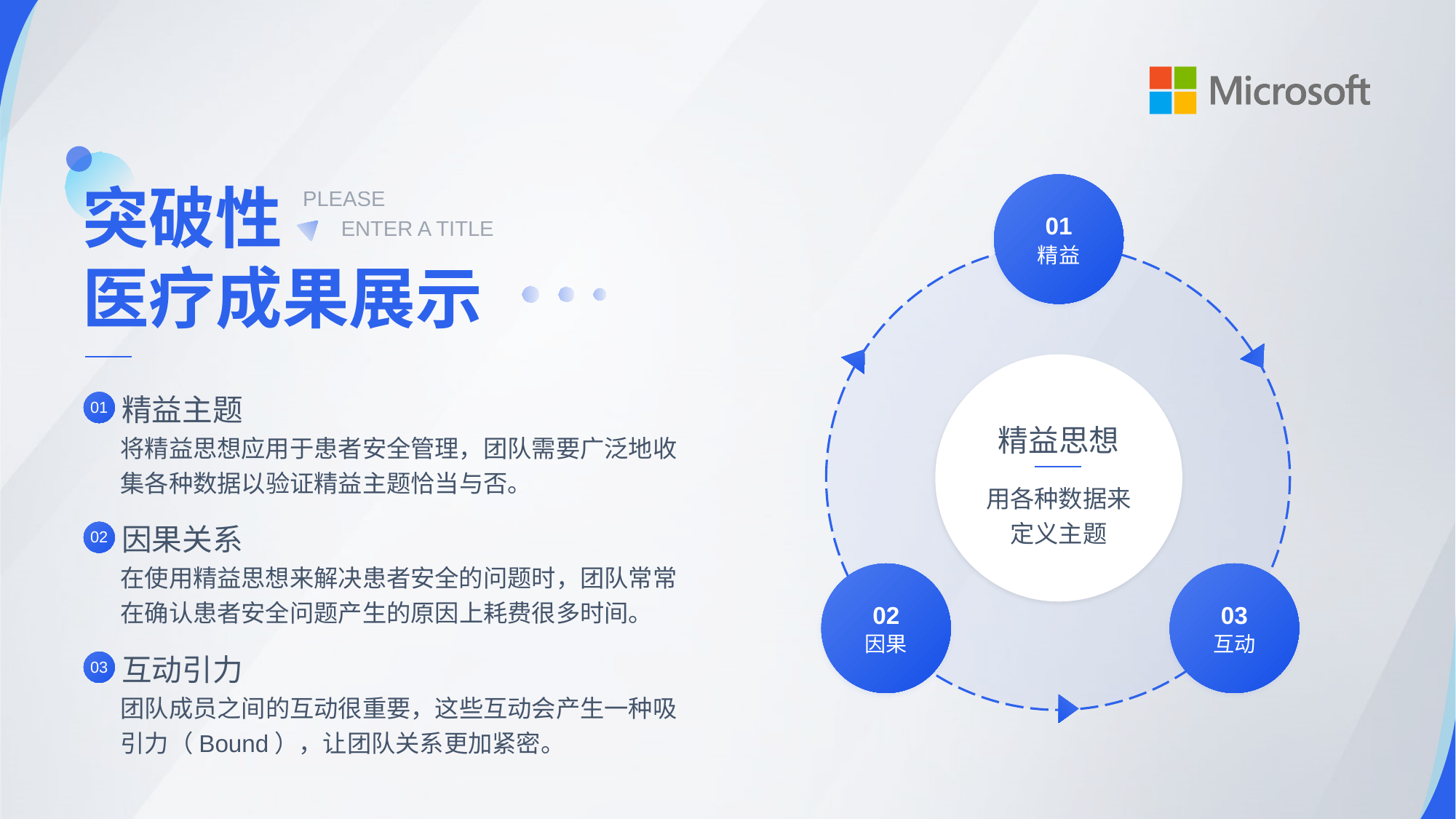

突破性
医疗成果展示
PLEASE
01
精益
ENTER A TITLE

精益主题
01

精益思想
将精益思想应用于患者安全管理，团队需要广泛地收集各种数据以验证精益主题恰当与否。
用各种数据来
定义主题
因果关系
02

在使用精益思想来解决患者安全的问题时，团队常常在确认患者安全问题产生的原因上耗费很多时间。

02
因果
03
互动
互动引力
03

团队成员之间的互动很重要，这些互动会产生一种吸引力（Bound），让团队关系更加紧密。